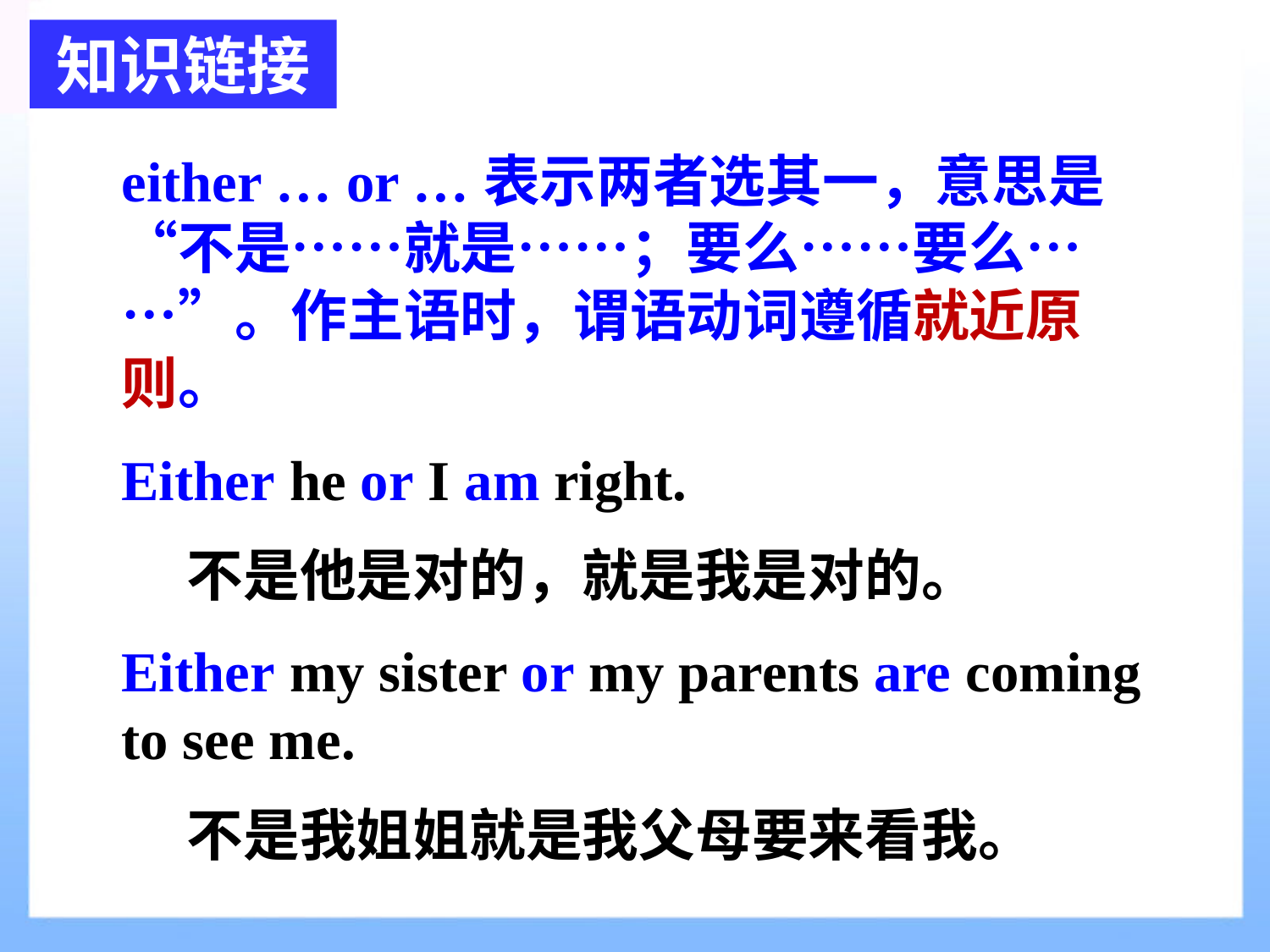

知识链接
either … or …表示两者选其一，意思是“不是……就是……；要么……要么……”。作主语时，谓语动词遵循就近原则。
Either he or I am right.
    不是他是对的，就是我是对的。
Either my sister or my parents are coming to see me.
    不是我姐姐就是我父母要来看我。